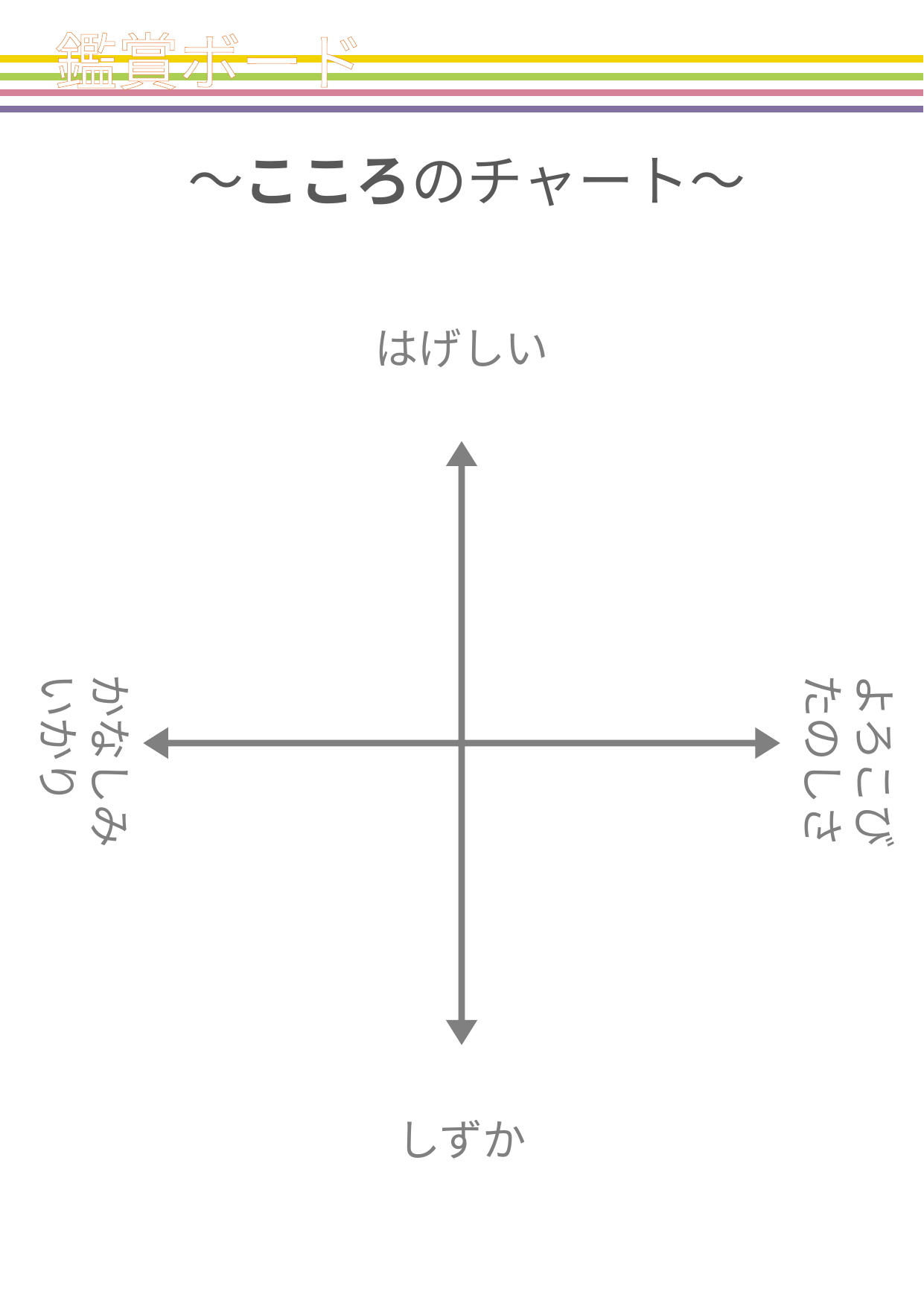

鑑賞ボード
～こころのチャート～
はげしい

かなしみ
いかり
よろこび
たのしさ
しずか